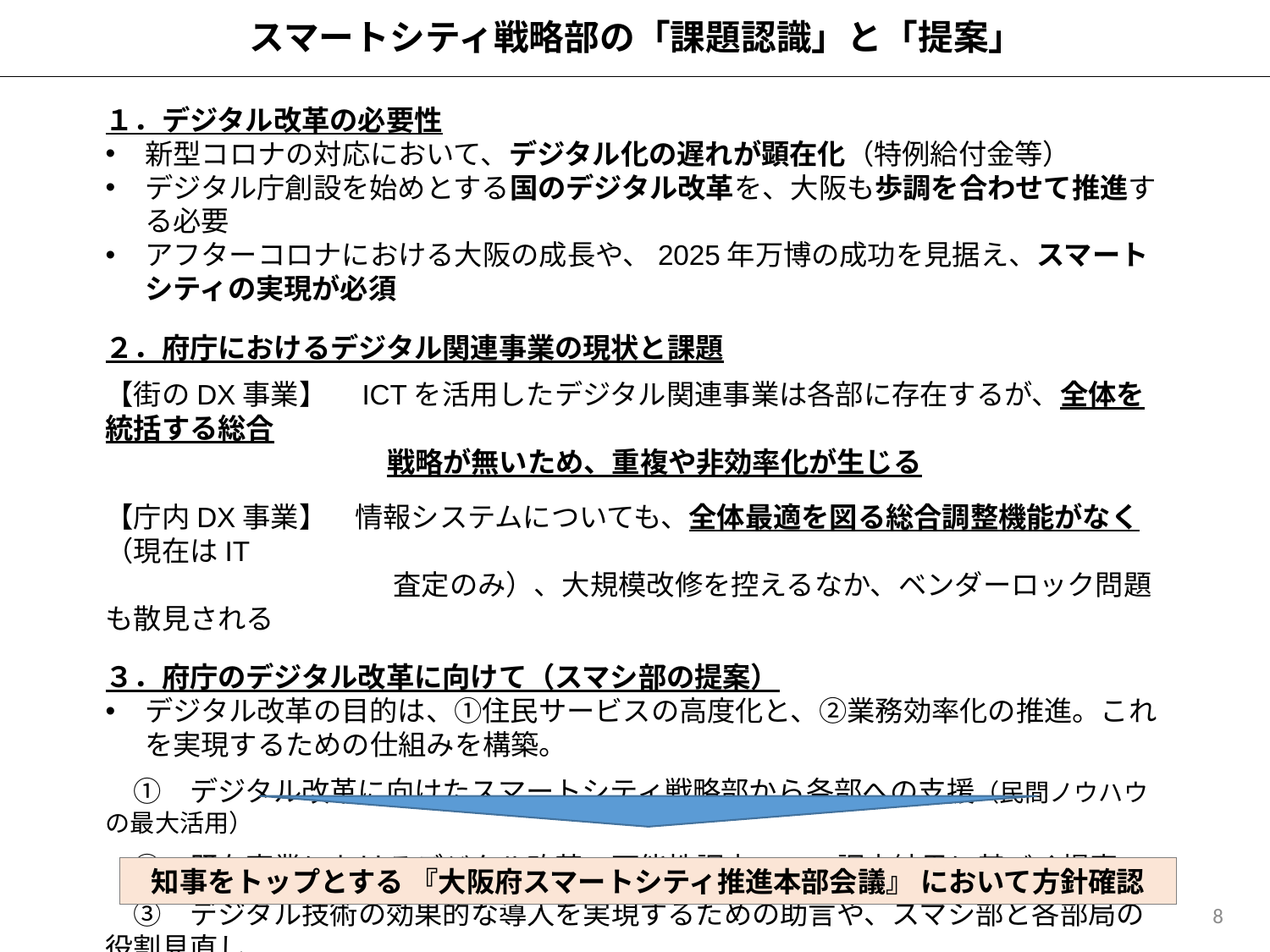

スマートシティ戦略部の「課題認識」と「提案」
１．デジタル改革の必要性
新型コロナの対応において、デジタル化の遅れが顕在化（特例給付金等）
デジタル庁創設を始めとする国のデジタル改革を、大阪も歩調を合わせて推進する必要
アフターコロナにおける大阪の成長や、2025年万博の成功を見据え、スマートシティの実現が必須

２．府庁におけるデジタル関連事業の現状と課題

【街のDX事業】　ICTを活用したデジタル関連事業は各部に存在するが、全体を統括する総合
　　　　　　　　　　戦略が無いため、重複や非効率化が生じる

【庁内DX事業】　情報システムについても、全体最適を図る総合調整機能がなく（現在はIT
　　　　　　　　　　 査定のみ）、大規模改修を控えるなか、ベンダーロック問題も散見される

３．府庁のデジタル改革に向けて（スマシ部の提案）
デジタル改革の目的は、①住民サービスの高度化と、②業務効率化の推進。これを実現するための仕組みを構築。

　①　デジタル改革に向けたスマートシティ戦略部から各部への支援（民間ノウハウの最大活用）

　②　既存事業におけるデジタル改革の可能性調査　⇒　調査結果に基づく提案

　③　デジタル技術の効果的な導入を実現するための助言や、スマシ部と各部局の役割見直し
　　　　　　　　　　　　　　　　　　　　　　　　　　　　　　　　　　　　　　　　　　　　　　　　　　　　　など

知事をトップとする 『大阪府スマートシティ推進本部会議』 において方針確認
8